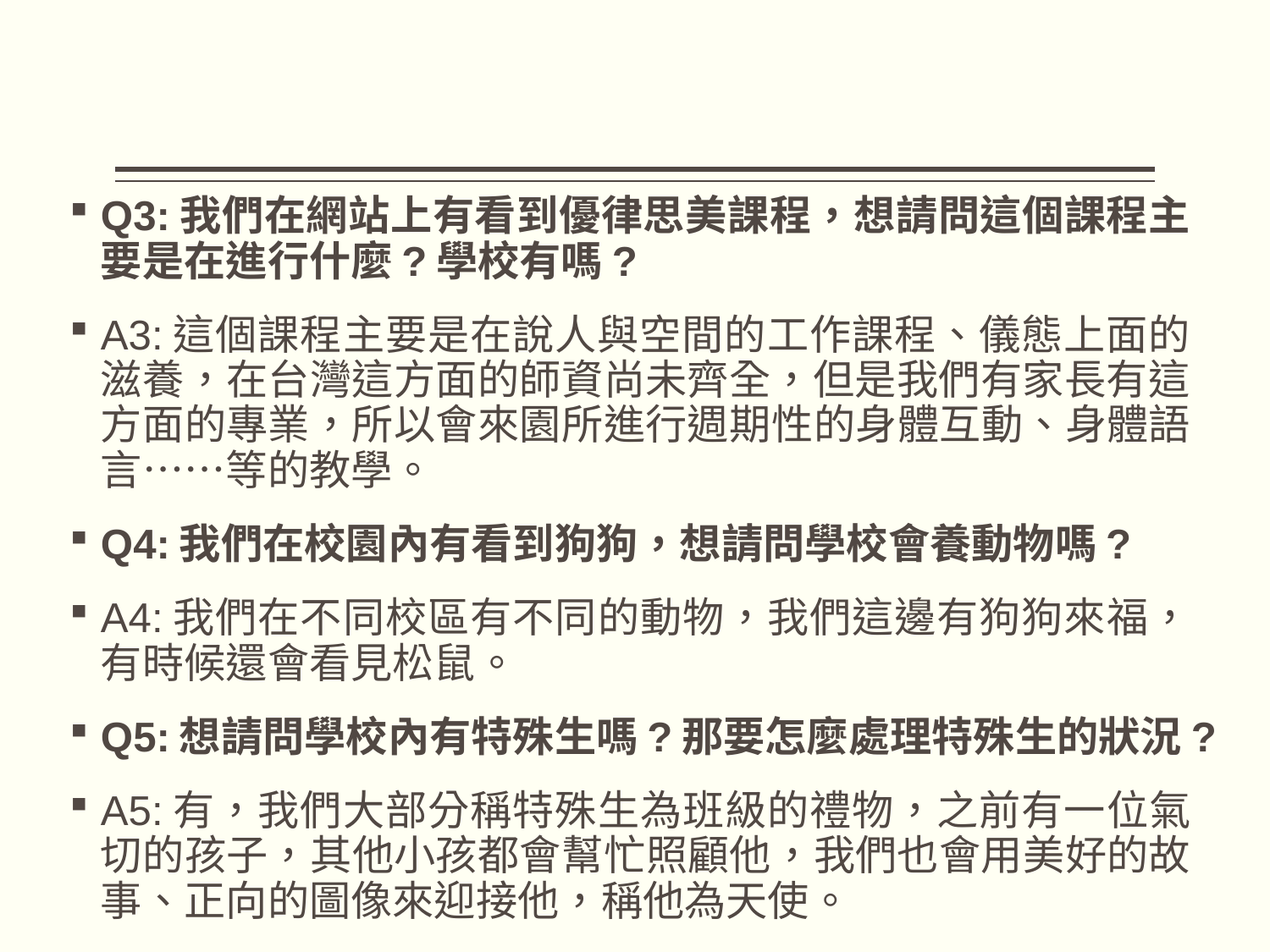

#
Q3:我們在網站上有看到優律思美課程，想請問這個課程主要是在進行什麼?學校有嗎?
A3:這個課程主要是在說人與空間的工作課程、儀態上面的滋養，在台灣這方面的師資尚未齊全，但是我們有家長有這方面的專業，所以會來園所進行週期性的身體互動、身體語言……等的教學。
Q4:我們在校園內有看到狗狗，想請問學校會養動物嗎?
A4:我們在不同校區有不同的動物，我們這邊有狗狗來福，有時候還會看見松鼠。
Q5:想請問學校內有特殊生嗎?那要怎麼處理特殊生的狀況?
A5:有，我們大部分稱特殊生為班級的禮物，之前有一位氣切的孩子，其他小孩都會幫忙照顧他，我們也會用美好的故事、正向的圖像來迎接他，稱他為天使。